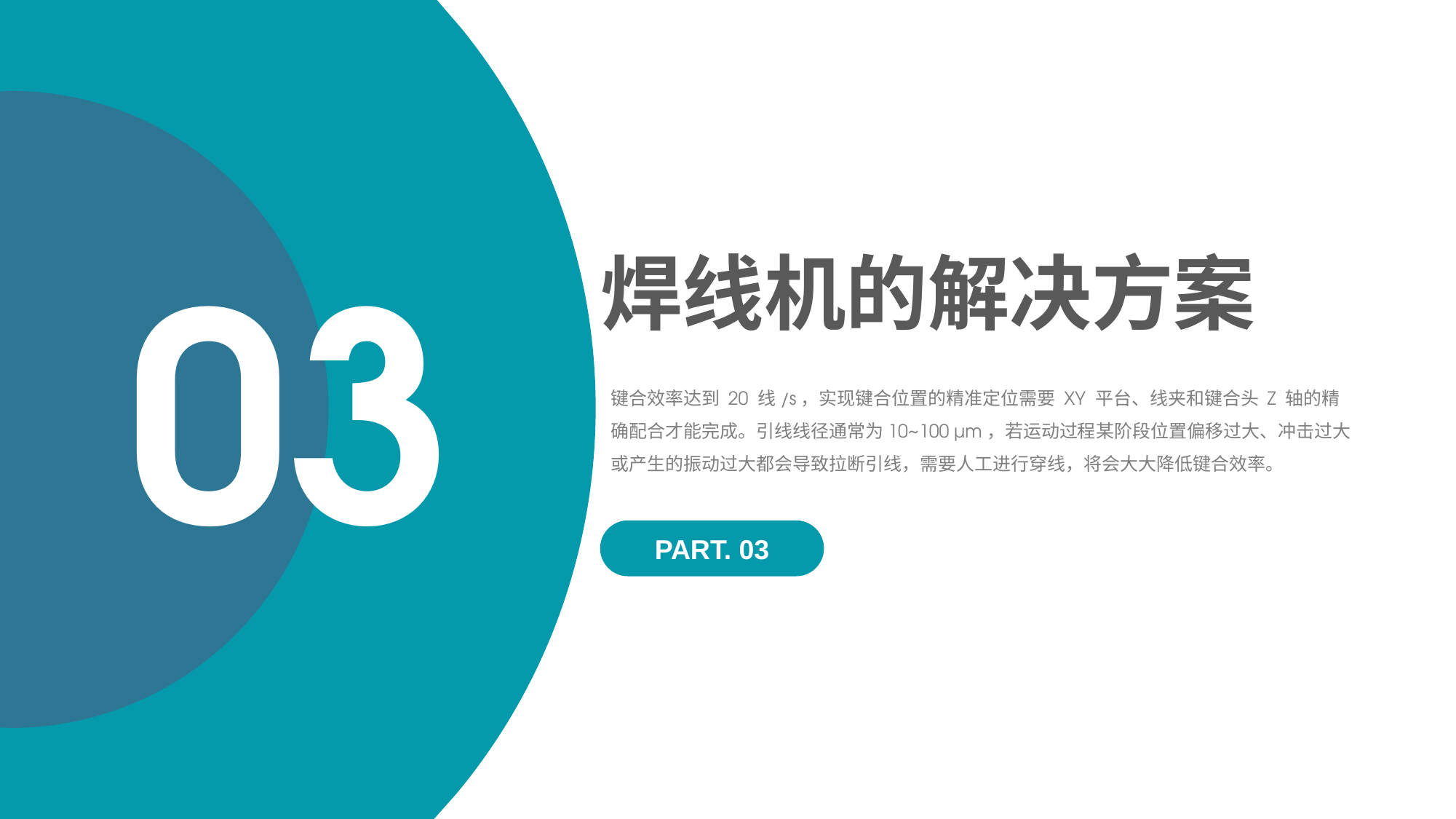

03
焊线机的解决方案
键合效率达到 20 线/s，实现键合位置的精准定位需要 XY 平台、线夹和键合头 Z 轴的精确配合才能完成。引线线径通常为10~100 μm，若运动过程某阶段位置偏移过大、冲击过大或产生的振动过大都会导致拉断引线，需要人工进行穿线，将会大大降低键合效率。

PART. 03